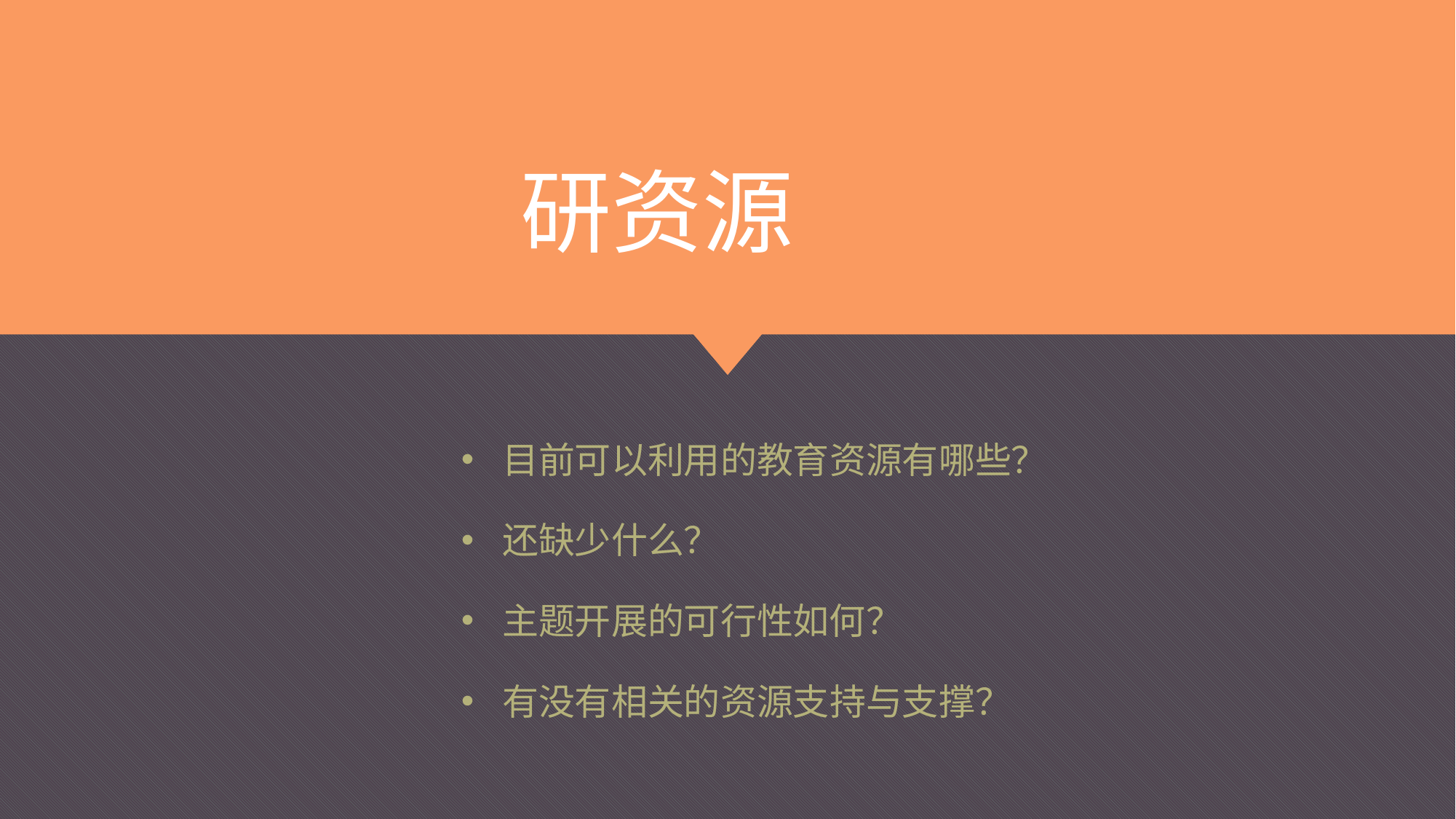

# 研资源
目前可以利用的教育资源有哪些？
还缺少什么？
主题开展的可行性如何？
有没有相关的资源支持与支撑？